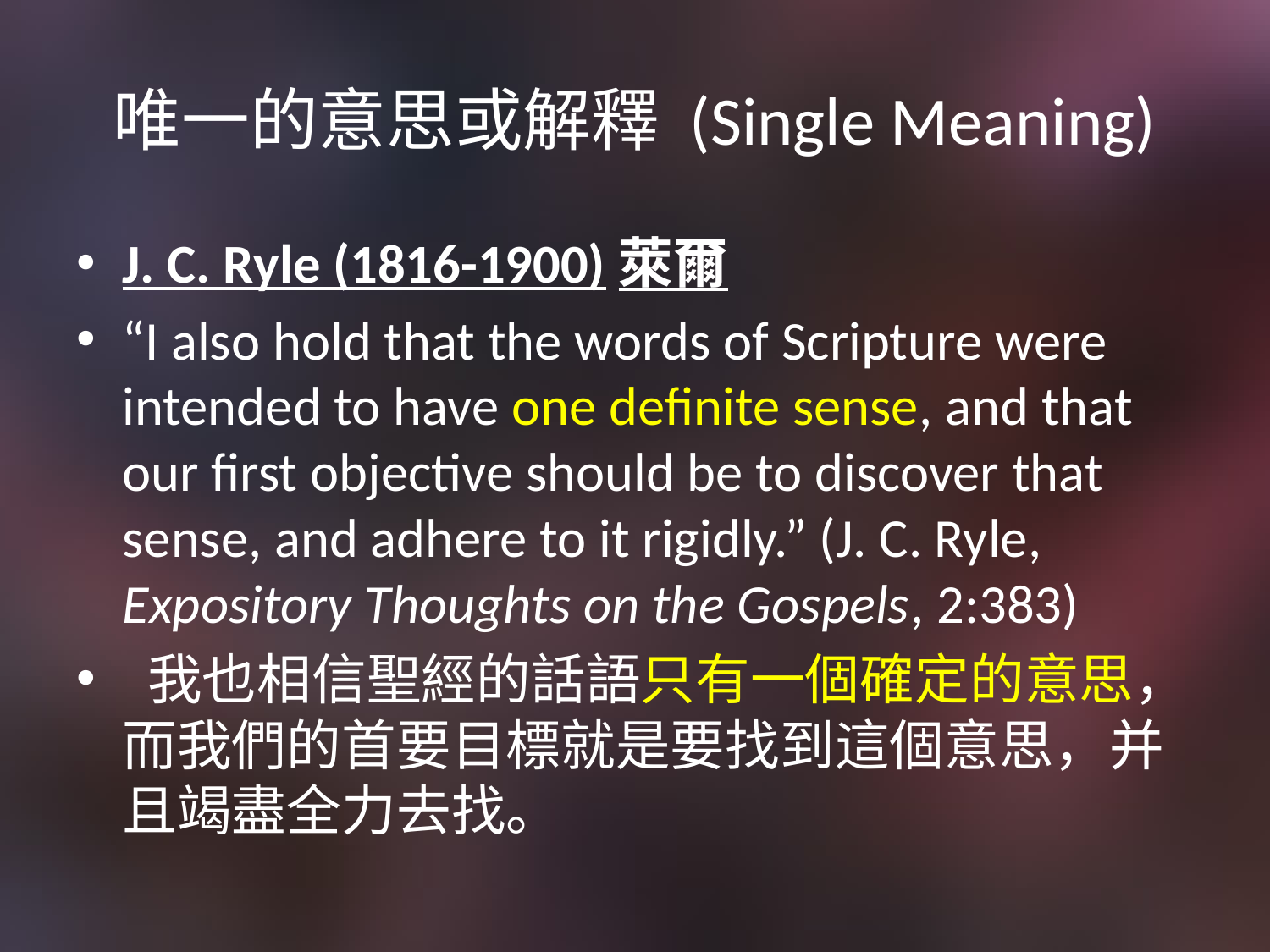

# 唯一的意思或解釋 (Single Meaning)
J. C. Ryle (1816-1900)萊爾
“I also hold that the words of Scripture were intended to have one definite sense, and that our first objective should be to discover that sense, and adhere to it rigidly.” (J. C. Ryle, Expository Thoughts on the Gospels, 2:383)
 我也相信聖經的話語只有一個確定的意思，而我們的首要目標就是要找到這個意思，并且竭盡全力去找。